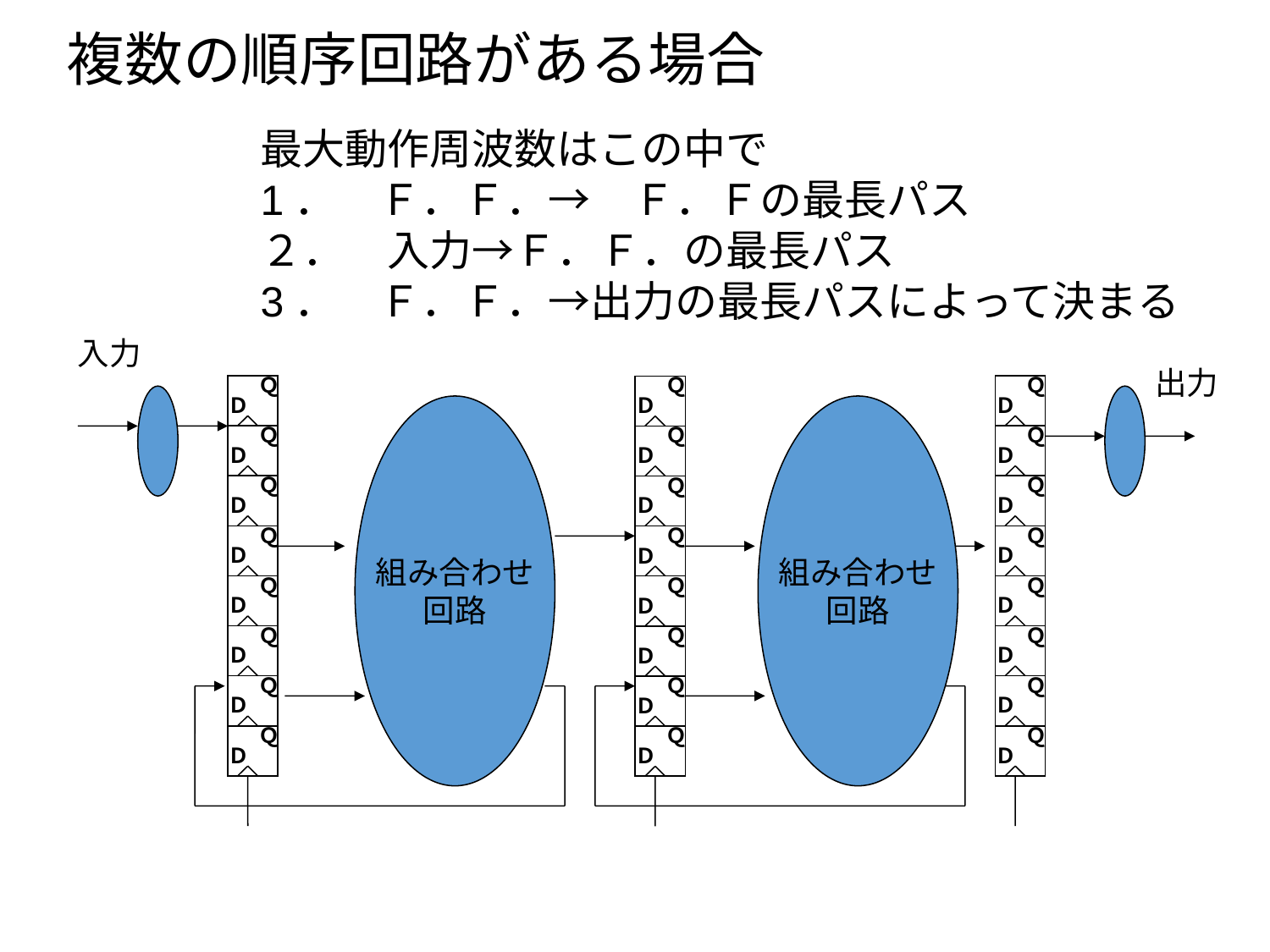

# 複数の順序回路がある場合
最大動作周波数はこの中で
1．　Ｆ．Ｆ．→　Ｆ．Ｆの最長パス
２．　入力→Ｆ．Ｆ．の最長パス
3．　Ｆ．Ｆ．→出力の最長パスによって決まる
入力
出力
Ｑ

Ｄ

Ｑ

Ｄ

Ｑ

Ｄ

組み合わせ
回路
組み合わせ
回路
Ｑ

Ｄ

Ｑ

Ｄ

Ｑ

Ｄ

Ｑ

Ｄ

Ｑ

Ｄ

Ｑ

Ｄ

Ｑ

Ｄ

Ｑ

Ｄ

Ｑ

Ｄ

Ｑ

Ｄ

Ｑ

Ｄ

Ｑ

Ｄ

Ｑ

Ｄ

Ｑ

Ｄ

Ｑ

Ｄ

Ｑ

Ｄ

Ｑ

Ｄ

Ｑ

Ｄ

Ｑ

Ｄ

Ｑ

Ｄ

Ｑ

Ｄ